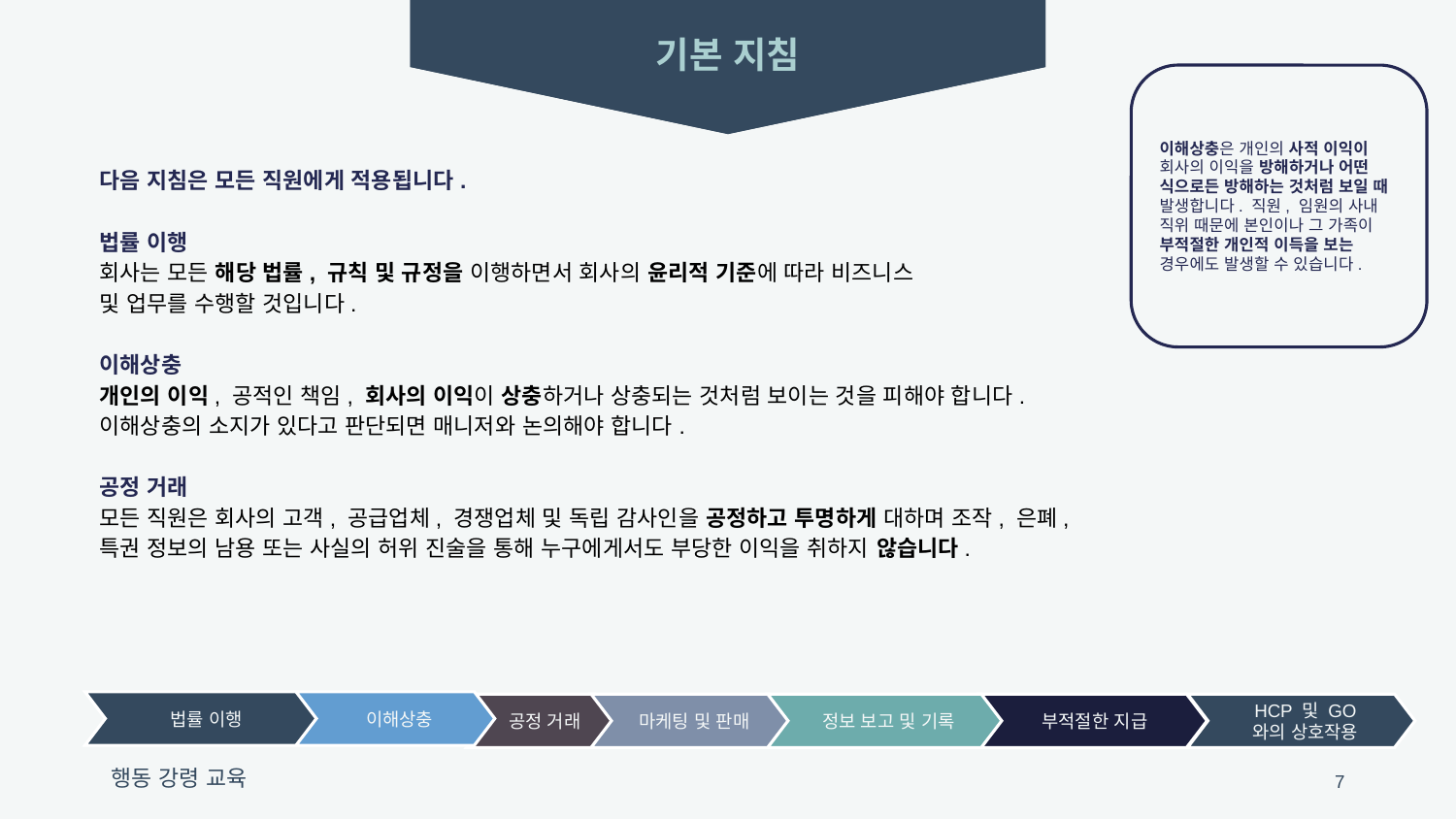

기본 지침
이해상충은 개인의 사적 이익이 회사의 이익을 방해하거나 어떤 식으로든 방해하는 것처럼 보일 때 발생합니다. 직원, 임원의 사내 직위 때문에 본인이나 그 가족이 부적절한 개인적 이득을 보는 경우에도 발생할 수 있습니다.
다음 지침은 모든 직원에게 적용됩니다.

법률 이행
회사는 모든 해당 법률, 규칙 및 규정을 이행하면서 회사의 윤리적 기준에 따라 비즈니스
및 업무를 수행할 것입니다.

이해상충
개인의 이익, 공적인 책임, 회사의 이익이 상충하거나 상충되는 것처럼 보이는 것을 피해야 합니다. 이해상충의 소지가 있다고 판단되면 매니저와 논의해야 합니다.

공정 거래
모든 직원은 회사의 고객, 공급업체, 경쟁업체 및 독립 감사인을 공정하고 투명하게 대하며 조작, 은폐, 특권 정보의 남용 또는 사실의 허위 진술을 통해 누구에게서도 부당한 이익을 취하지 않습니다.
법률 이행
이해상충
마케팅 및 판매
정보 보고 및 기록
부적절한 지급
HCP 및 GO
와의 상호작용
공정 거래
7